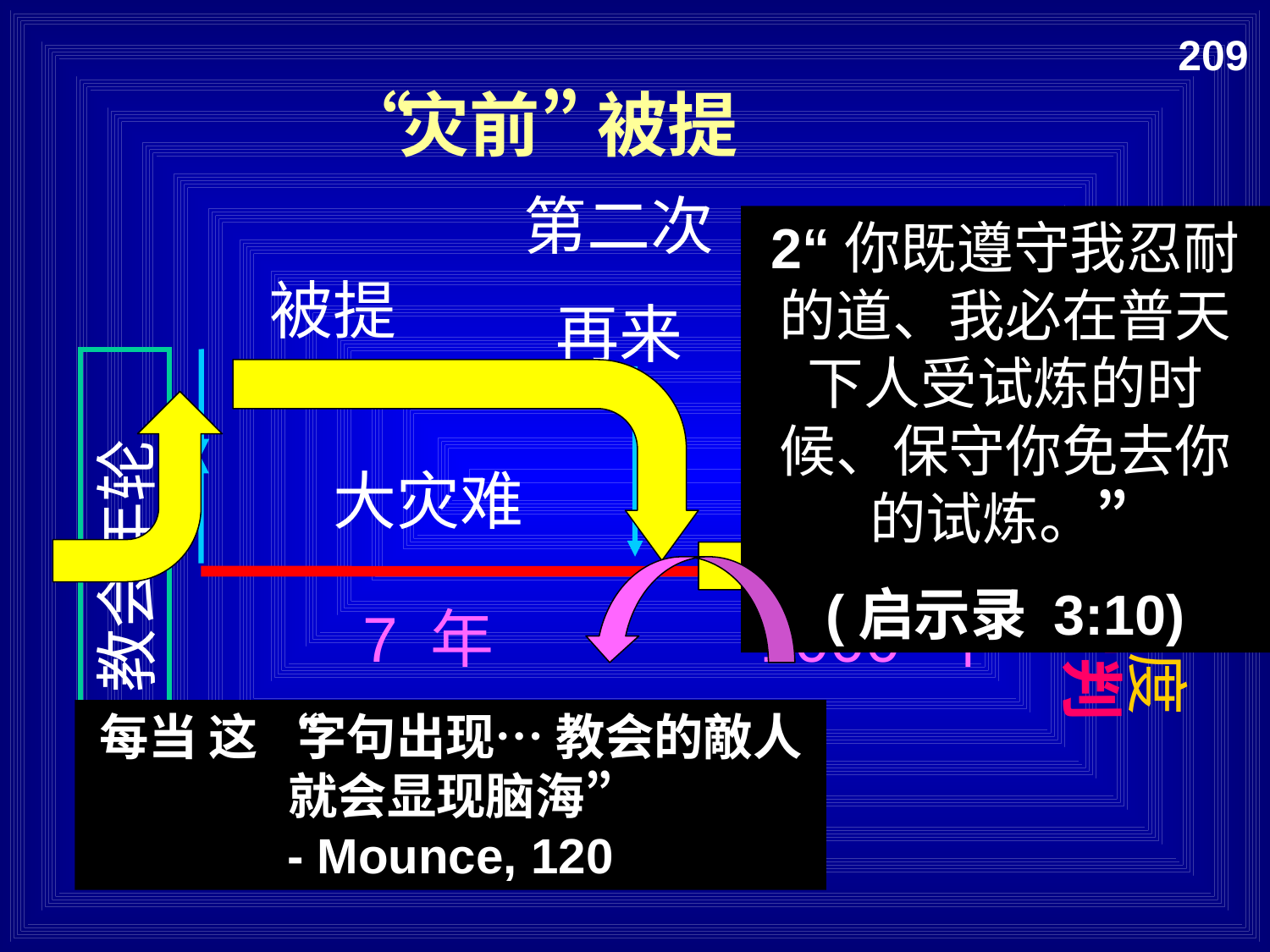

209
“灾前” 被提
第二次
再来
2“你既遵守我忍耐的道、我必在普天下人受试炼的时候、保守你免去你的试炼。”
(启示录 3:10)

被提

大灾难
千禧年

教会年轮
永恒国度

7 年
1000 年
每当 这 “字句出现… 教会的敵人 就会显现脑海”
- Mounce, 120
审判